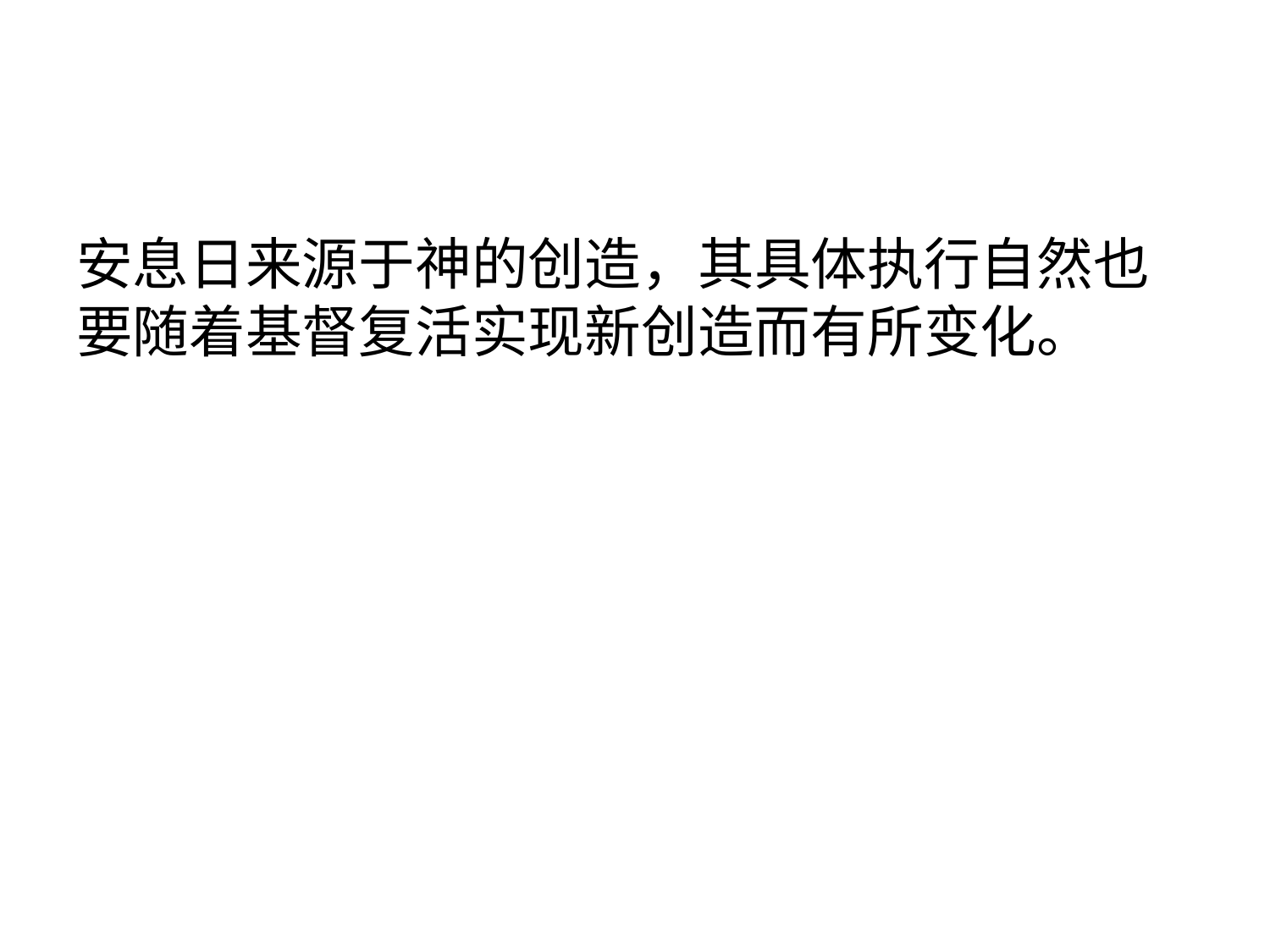

#
安息日来源于神的创造，其具体执行自然也要随着基督复活实现新创造而有所变化。